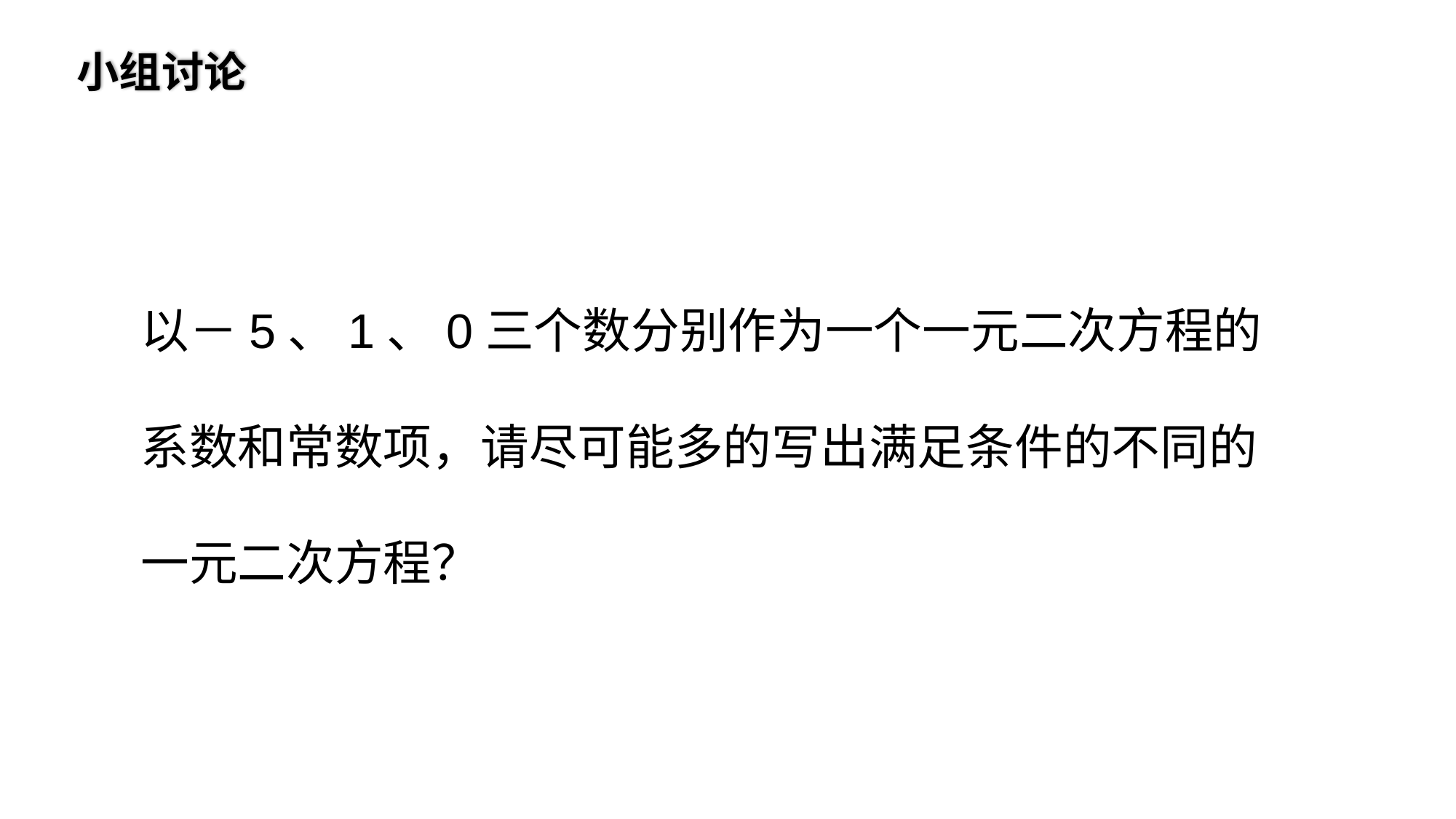

小组讨论
以－5、1、0三个数分别作为一个一元二次方程的系数和常数项，请尽可能多的写出满足条件的不同的一元二次方程？